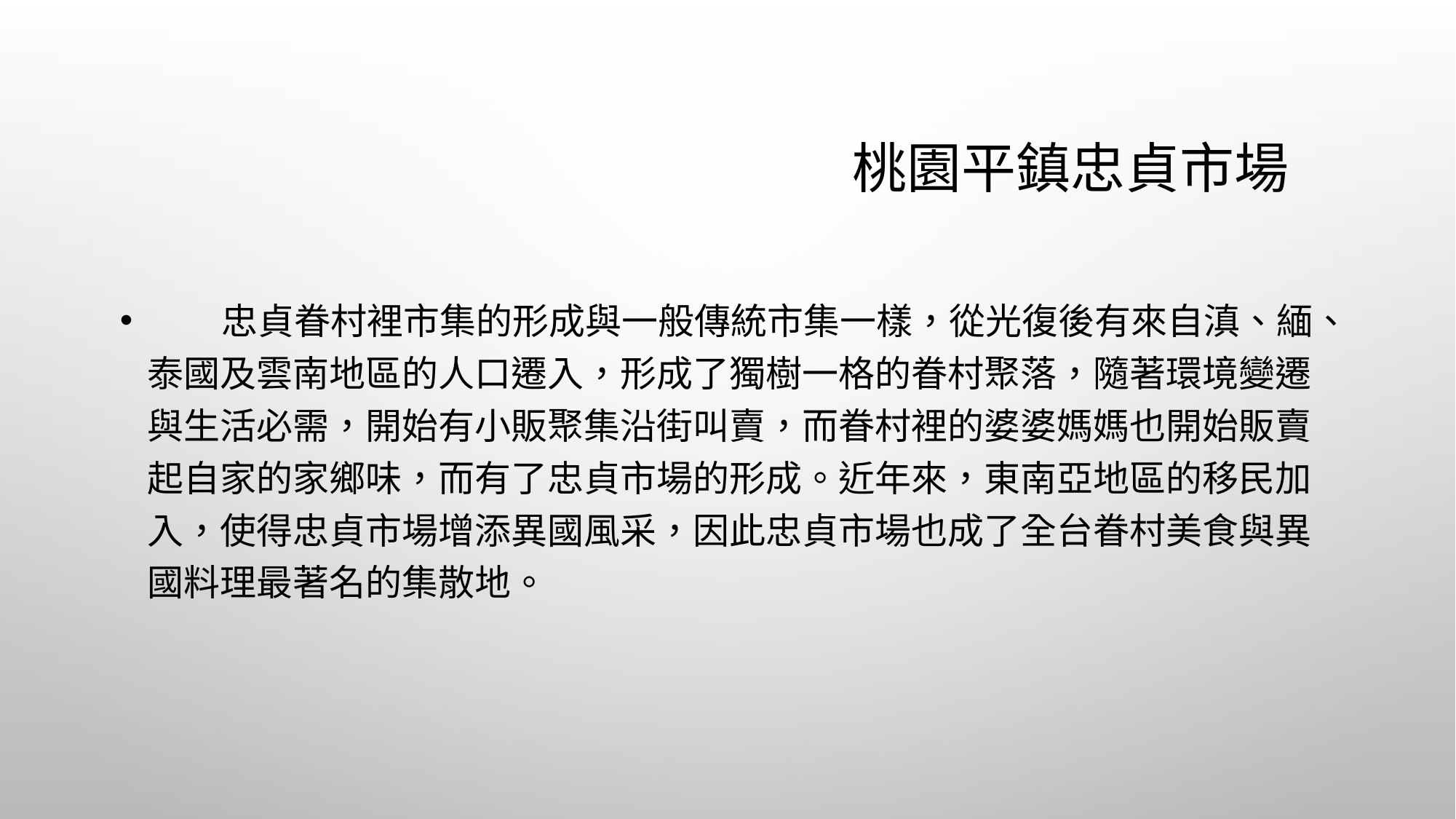

# 桃園平鎮忠貞市場
        忠貞眷村裡市集的形成與一般傳統市集一樣，從光復後有來自滇、緬、泰國及雲南地區的人口遷入，形成了獨樹一格的眷村聚落，隨著環境變遷與生活必需，開始有小販聚集沿街叫賣，而眷村裡的婆婆媽媽也開始販賣起自家的家鄉味，而有了忠貞市場的形成。近年來，東南亞地區的移民加入，使得忠貞市場增添異國風采，因此忠貞市場也成了全台眷村美食與異國料理最著名的集散地。